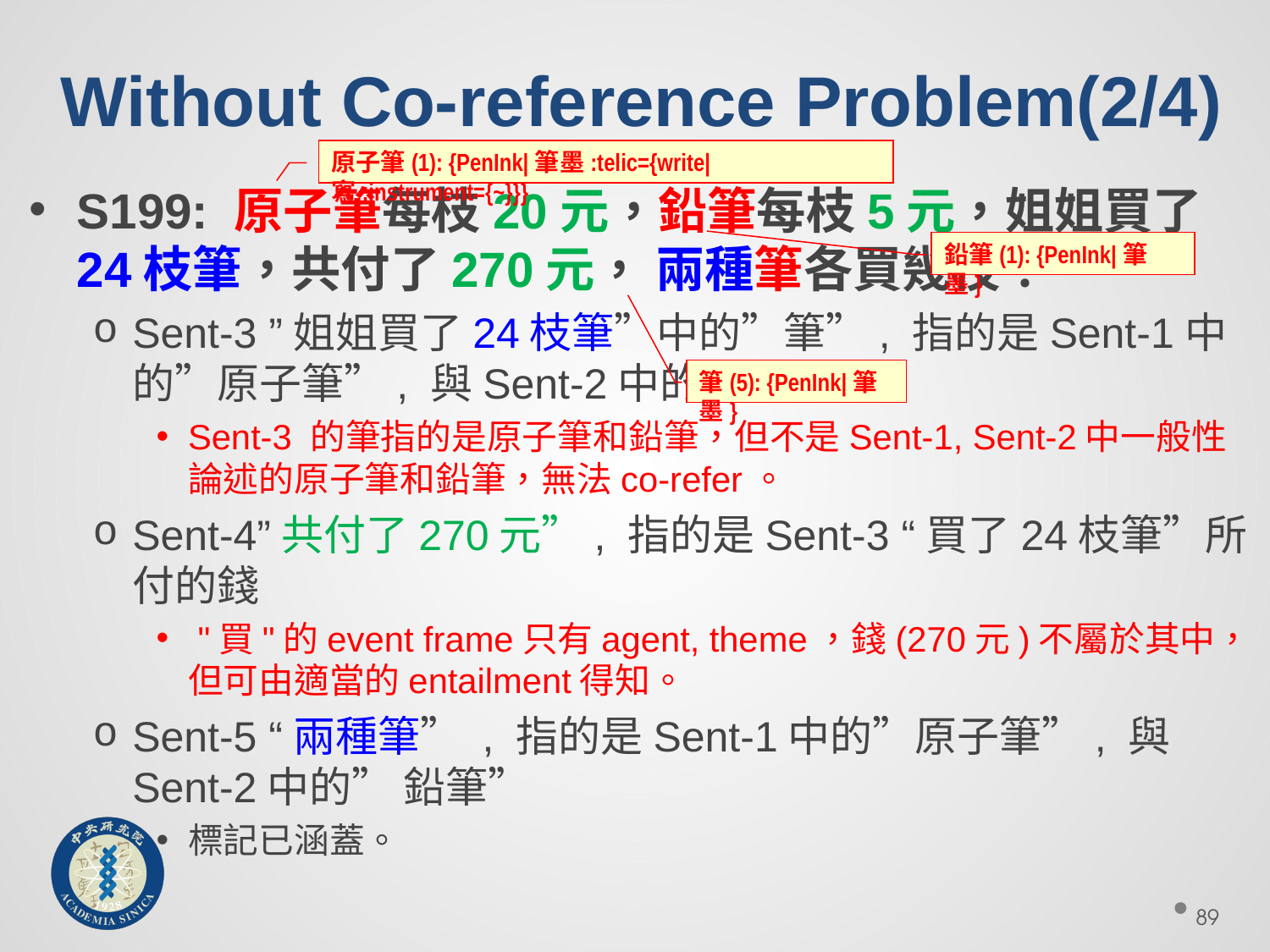

Without Co-reference Problem(2/4)

原子筆(1): {PenInk|筆墨:telic={write|寫:instrument={~}}}
S199: 原子筆每枝20元，鉛筆每枝5元，姐姐買了24枝筆，共付了270元， 兩種筆各買幾枝？
Sent-3 ”姐姐買了24枝筆”中的”筆”, 指的是Sent-1中的”原子筆”, 與Sent-2中的” 鉛筆”
Sent-3 的筆指的是原子筆和鉛筆，但不是Sent-1, Sent-2中一般性論述的原子筆和鉛筆，無法co-refer。
Sent-4”共付了270元”, 指的是Sent-3 “買了24枝筆”所付的錢
 "買"的event frame只有agent, theme，錢(270元)不屬於其中，但可由適當的entailment得知。
Sent-5 “兩種筆” , 指的是Sent-1中的”原子筆”, 與Sent-2中的” 鉛筆”
標記已涵蓋。

鉛筆(1): {PenInk|筆墨}
筆(5): {PenInk|筆墨}
89